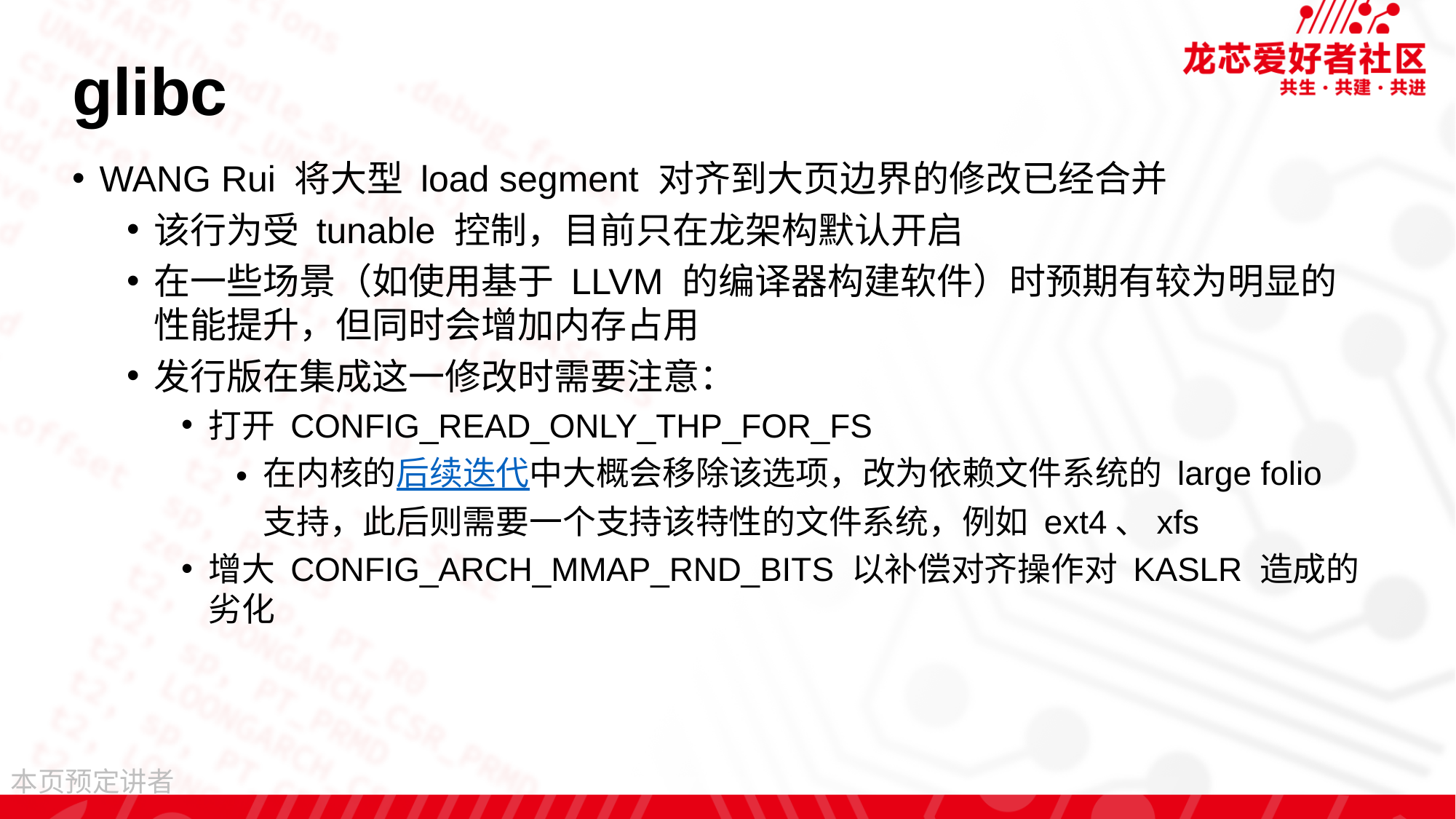

# glibc
WANG Rui 将大型 load segment 对齐到大页边界的修改已经合并
该行为受 tunable 控制，目前只在龙架构默认开启
在一些场景（如使用基于 LLVM 的编译器构建软件）时预期有较为明显的
性能提升，但同时会增加内存占用
发行版在集成这一修改时需要注意：
打开 CONFIG_READ_ONLY_THP_FOR_FS
在内核的后续迭代中大概会移除该选项，改为依赖文件系统的 large folio 支持，此后则需要一个支持该特性的文件系统，例如 ext4、xfs
增大 CONFIG_ARCH_MMAP_RND_BITS 以补偿对齐操作对 KASLR 造成的劣化